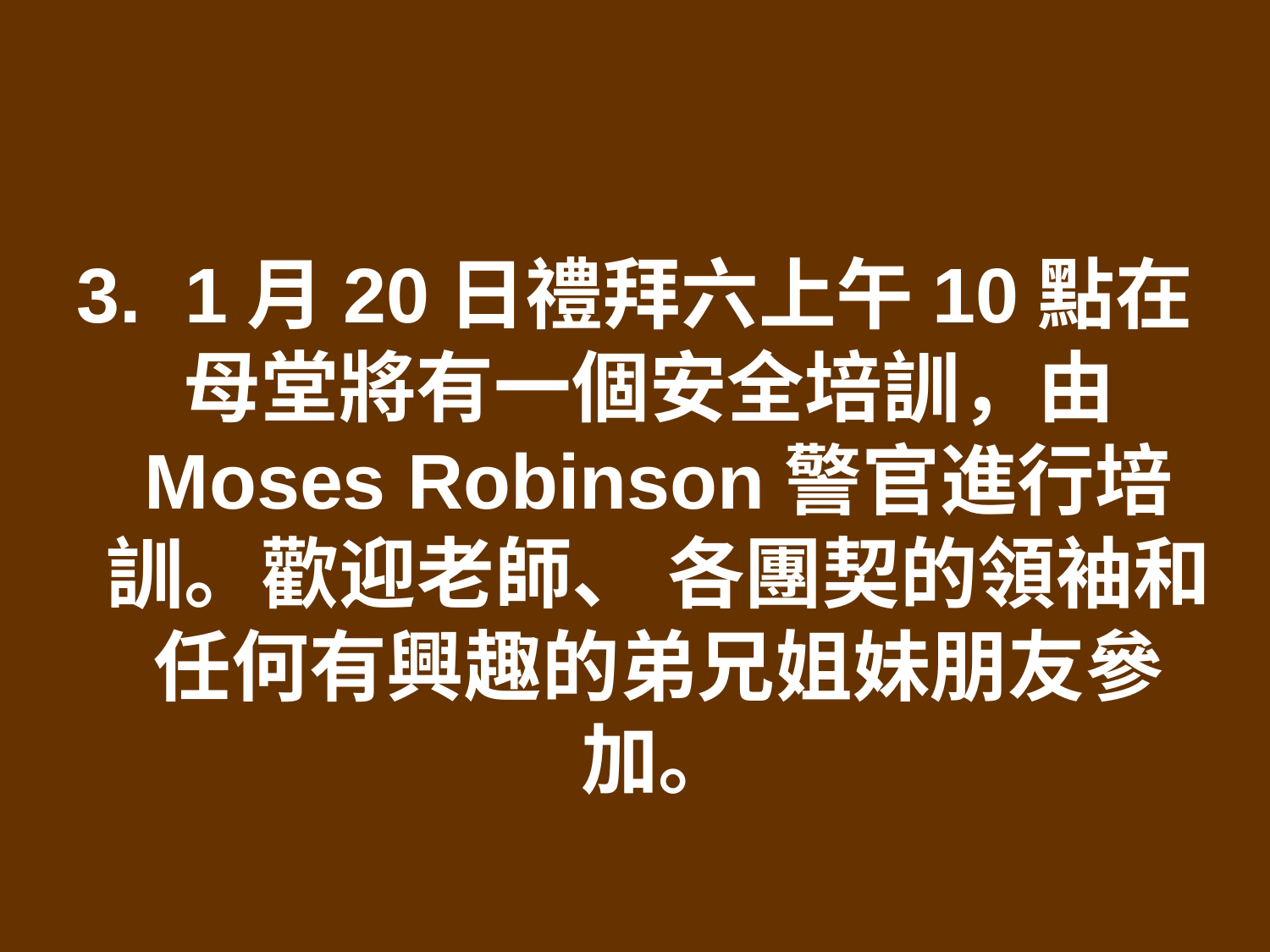

3.  1月20日禮拜六上午10點在母堂將有一個安全培訓，由Moses Robinson警官進行培訓。歡迎老師、 各團契的領袖和任何有興趣的弟兄姐妹朋友參加。